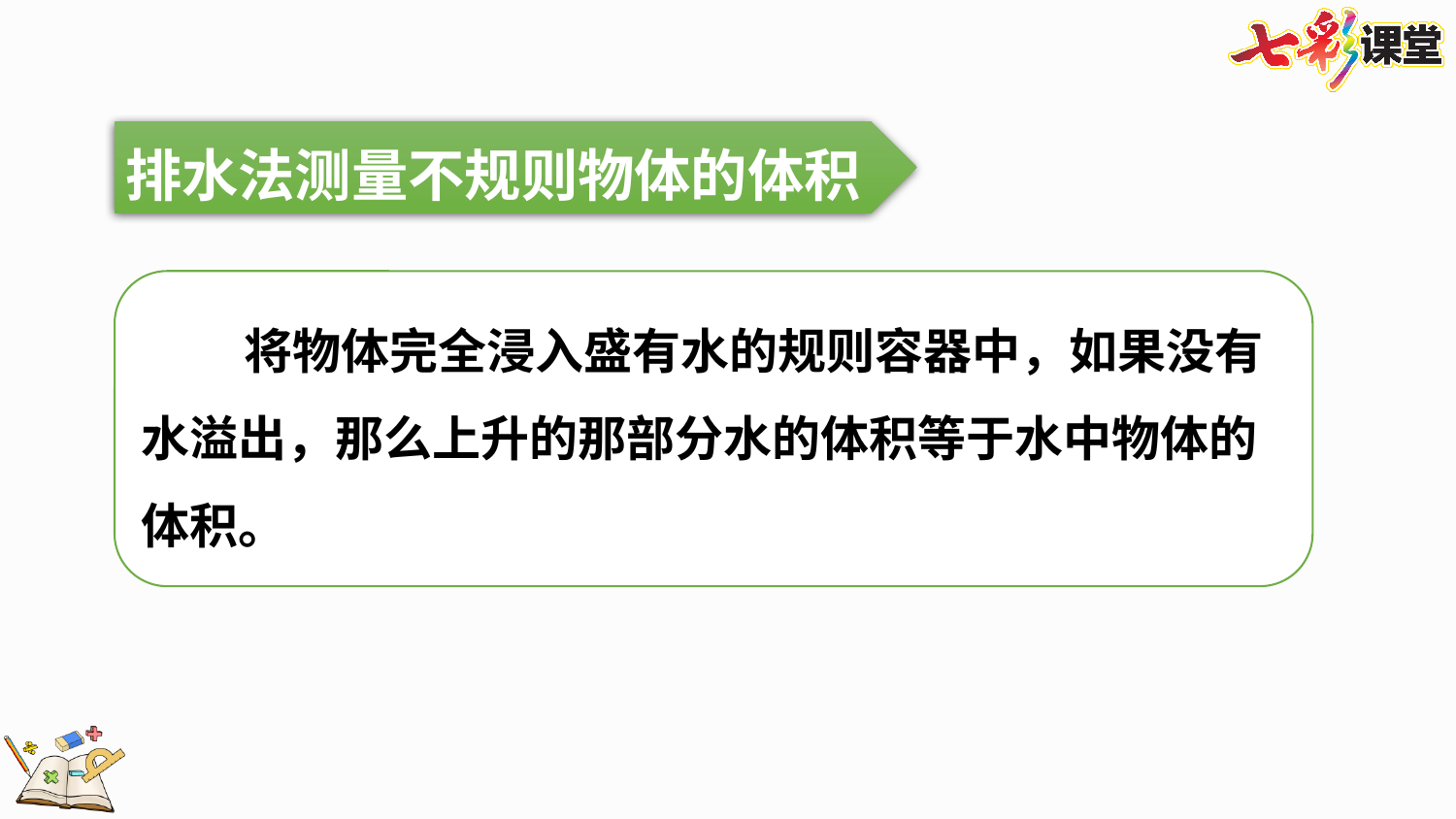

排水法测量不规则物体的体积
将物体完全浸入盛有水的规则容器中，如果没有水溢出，那么上升的那部分水的体积等于水中物体的体积。